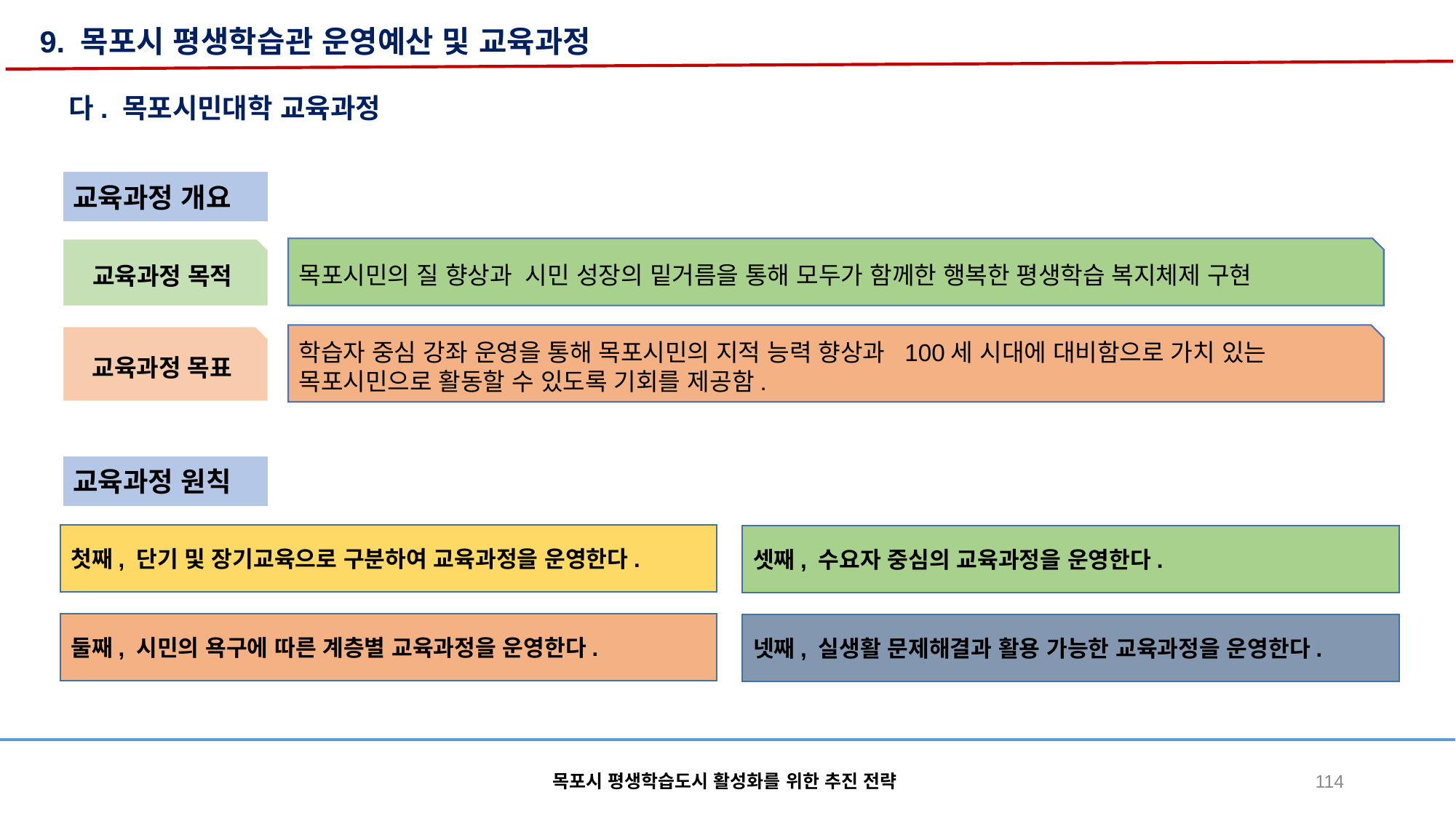

9. 목포시 평생학습관 운영예산 및 교육과정
다. 목포시민대학 교육과정
교육과정 개요
교육과정 목적
목포시민의 질 향상과  시민 성장의 밑거름을 통해 모두가 함께한 행복한 평생학습 복지체제 구현
학습자 중심 강좌 운영을 통해 목포시민의 지적 능력 향상과  100세 시대에 대비함으로 가치 있는  목포시민으로 활동할 수 있도록 기회를 제공함.
교육과정 목표
교육과정 원칙
첫째, 단기 및 장기교육으로 구분하여 교육과정을 운영한다.
셋째, 수요자 중심의 교육과정을 운영한다.
둘째, 시민의 욕구에 따른 계층별 교육과정을 운영한다.
넷째, 실생활 문제해결과 활용 가능한 교육과정을 운영한다.
목포시 평생학습도시 활성화를 위한 추진 전략
114